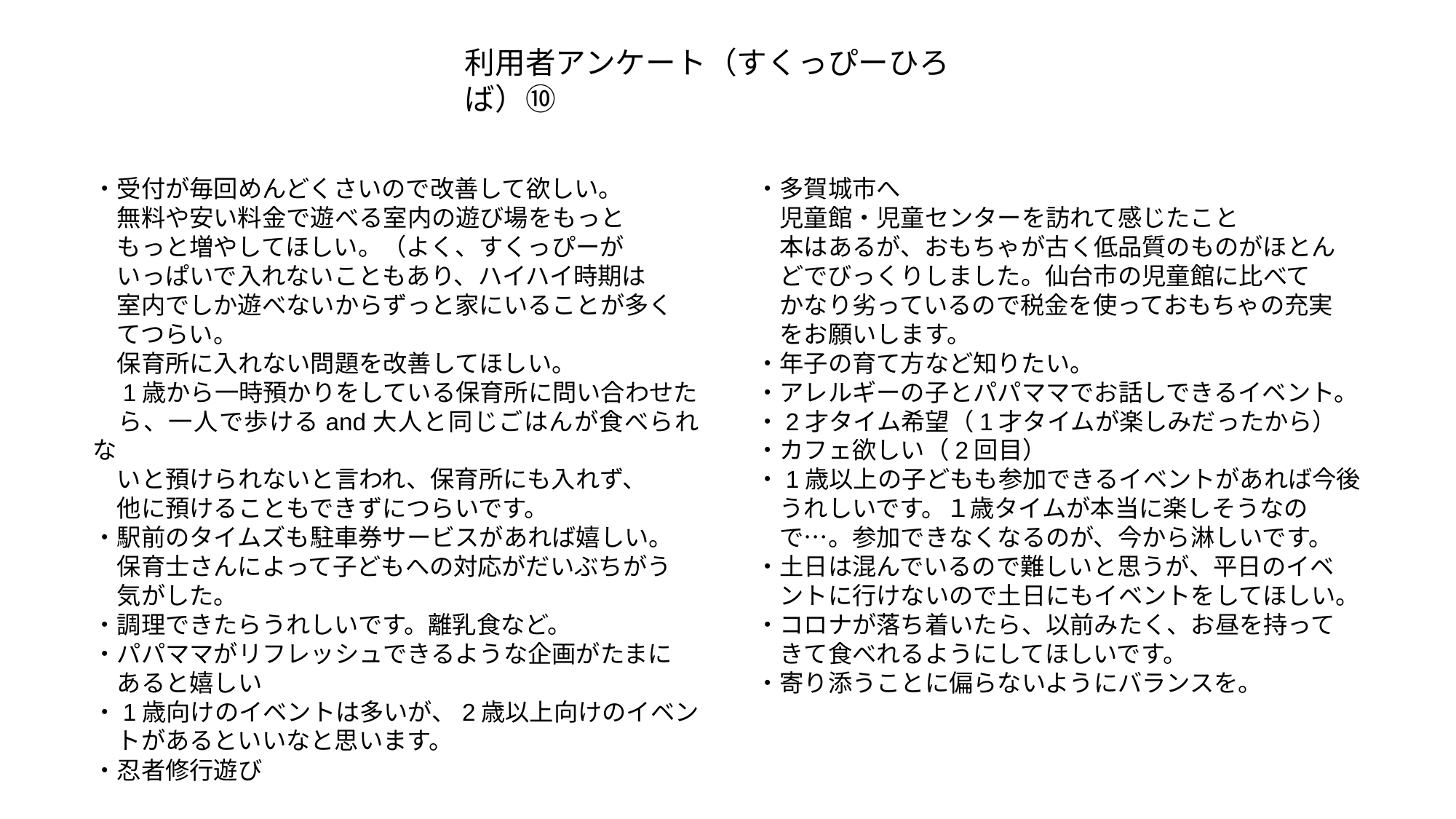

利用者アンケート（すくっぴーひろば）⑩
・受付が毎回めんどくさいので改善して欲しい。
　無料や安い料金で遊べる室内の遊び場をもっと
　もっと増やしてほしい。（よく、すくっぴーが
　いっぱいで入れないこともあり、ハイハイ時期は
　室内でしか遊べないからずっと家にいることが多く
　てつらい。
　保育所に入れない問題を改善してほしい。
　1歳から一時預かりをしている保育所に問い合わせた
　ら、一人で歩けるand大人と同じごはんが食べられな
　いと預けられないと言われ、保育所にも入れず、
　他に預けることもできずにつらいです。
・駅前のタイムズも駐車券サービスがあれば嬉しい。
　保育士さんによって子どもへの対応がだいぶちがう
　気がした。
・調理できたらうれしいです。離乳食など。
・パパママがリフレッシュできるような企画がたまに
　あると嬉しい
・1歳向けのイベントは多いが、2歳以上向けのイベン
　トがあるといいなと思います。
・忍者修行遊び

・多賀城市へ
　児童館・児童センターを訪れて感じたこと
　本はあるが、おもちゃが古く低品質のものがほとん
　どでびっくりしました。仙台市の児童館に比べて
　かなり劣っているので税金を使っておもちゃの充実
　をお願いします。
・年子の育て方など知りたい。
・アレルギーの子とパパママでお話しできるイベント。
・2才タイム希望（1才タイムが楽しみだったから）
・カフェ欲しい（2回目）
・1歳以上の子どもも参加できるイベントがあれば今後
　うれしいです。１歳タイムが本当に楽しそうなの
　で…。参加できなくなるのが、今から淋しいです。
・土日は混んでいるので難しいと思うが、平日のイベ
　ントに行けないので土日にもイベントをしてほしい。
・コロナが落ち着いたら、以前みたく、お昼を持って
　きて食べれるようにしてほしいです。
・寄り添うことに偏らないようにバランスを。